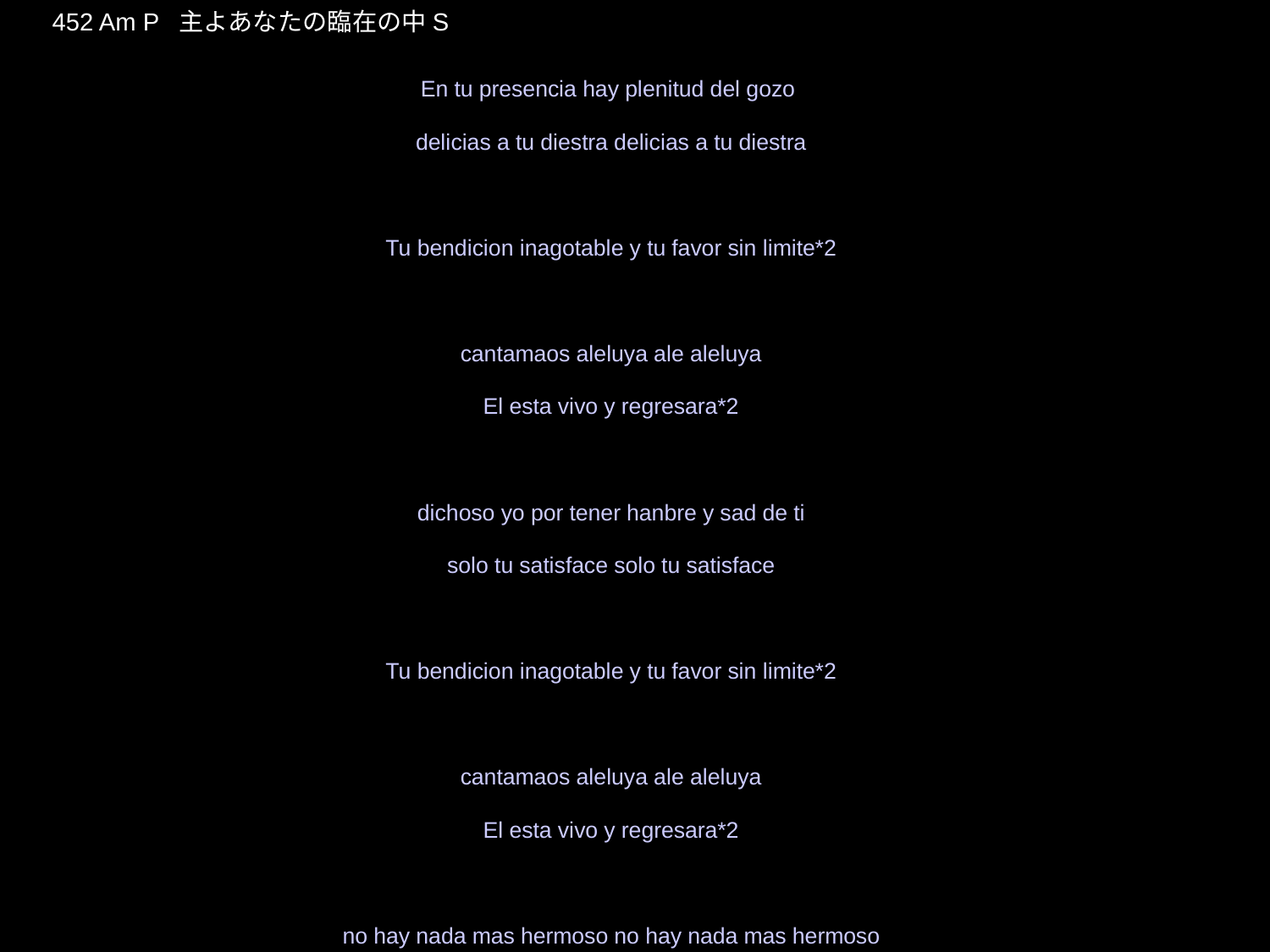

しゅよあなたのりんざいのなか
★W
452 Am P  主よあなたの臨在の中S
En tu presencia hay plenitud del gozo
delicias a tu diestra delicias a tu diestra

Tu bendicion inagotable y tu favor sin limite*2

cantamaos aleluya ale aleluya
El esta vivo y regresara*2

dichoso yo por tener hanbre y sad de ti
solo tu satisface solo tu satisface

Tu bendicion inagotable y tu favor sin limite*2

cantamaos aleluya ale aleluya
El esta vivo y regresara*2

no hay nada mas hermoso no hay nada mas hermoso
no hay nada mas hermoso que habitar contigo
no hay nada mas hermoso no hay nada mas hermoso
no hay nada mas hermoso que habitar donde tu estas

★４